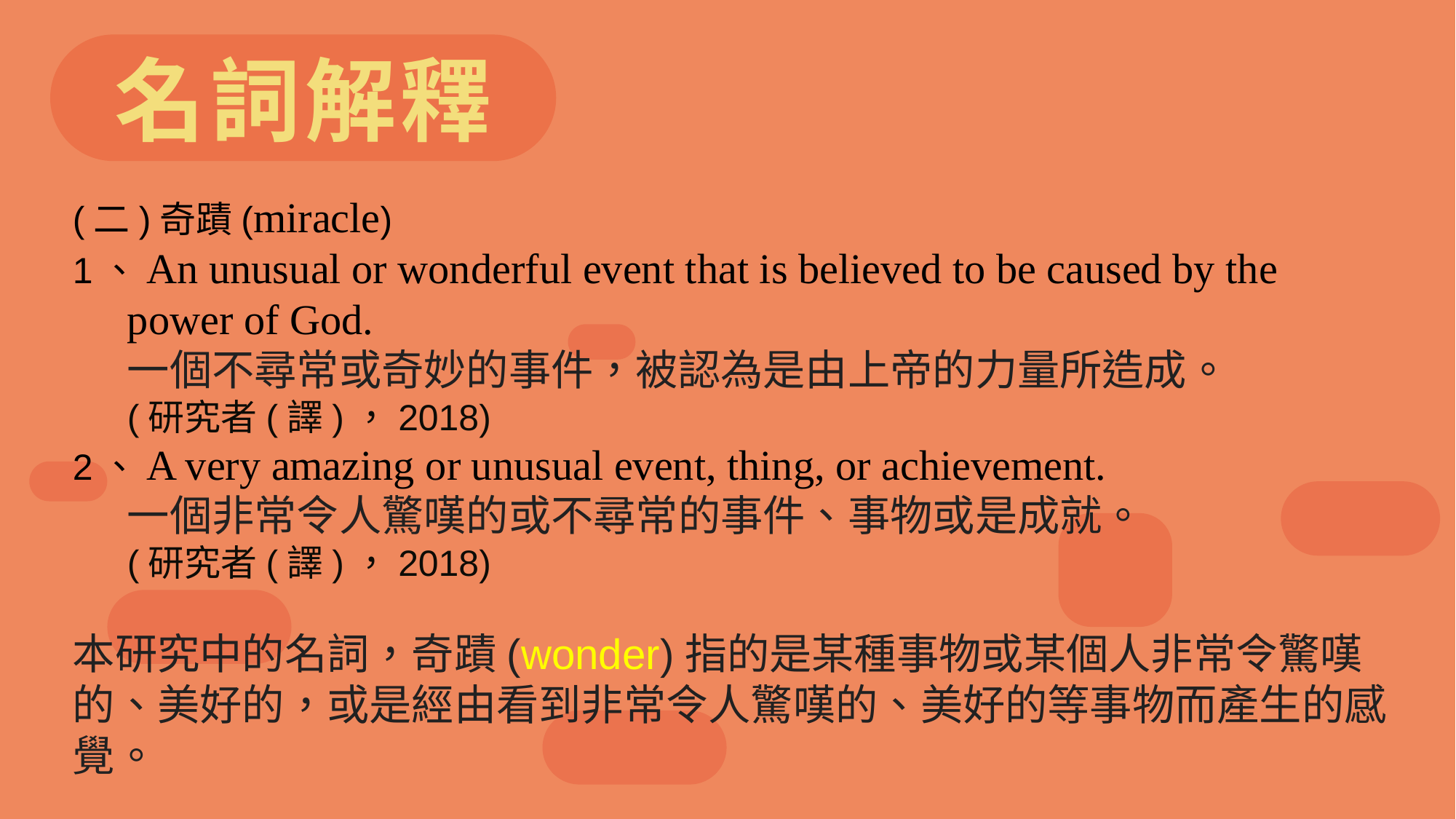

名詞解釋
(二)奇蹟(miracle)
1、An unusual or wonderful event that is believed to be caused by the
power of God.
一個不尋常或奇妙的事件，被認為是由上帝的力量所造成。
(研究者(譯)，2018)
2、A very amazing or unusual event, thing, or achievement.
一個非常令人驚嘆的或不尋常的事件、事物或是成就。
(研究者(譯)，2018)

本研究中的名詞，奇蹟(wonder)指的是某種事物或某個人非常令驚嘆的、美好的，或是經由看到非常令人驚嘆的、美好的等事物而產生的感覺。